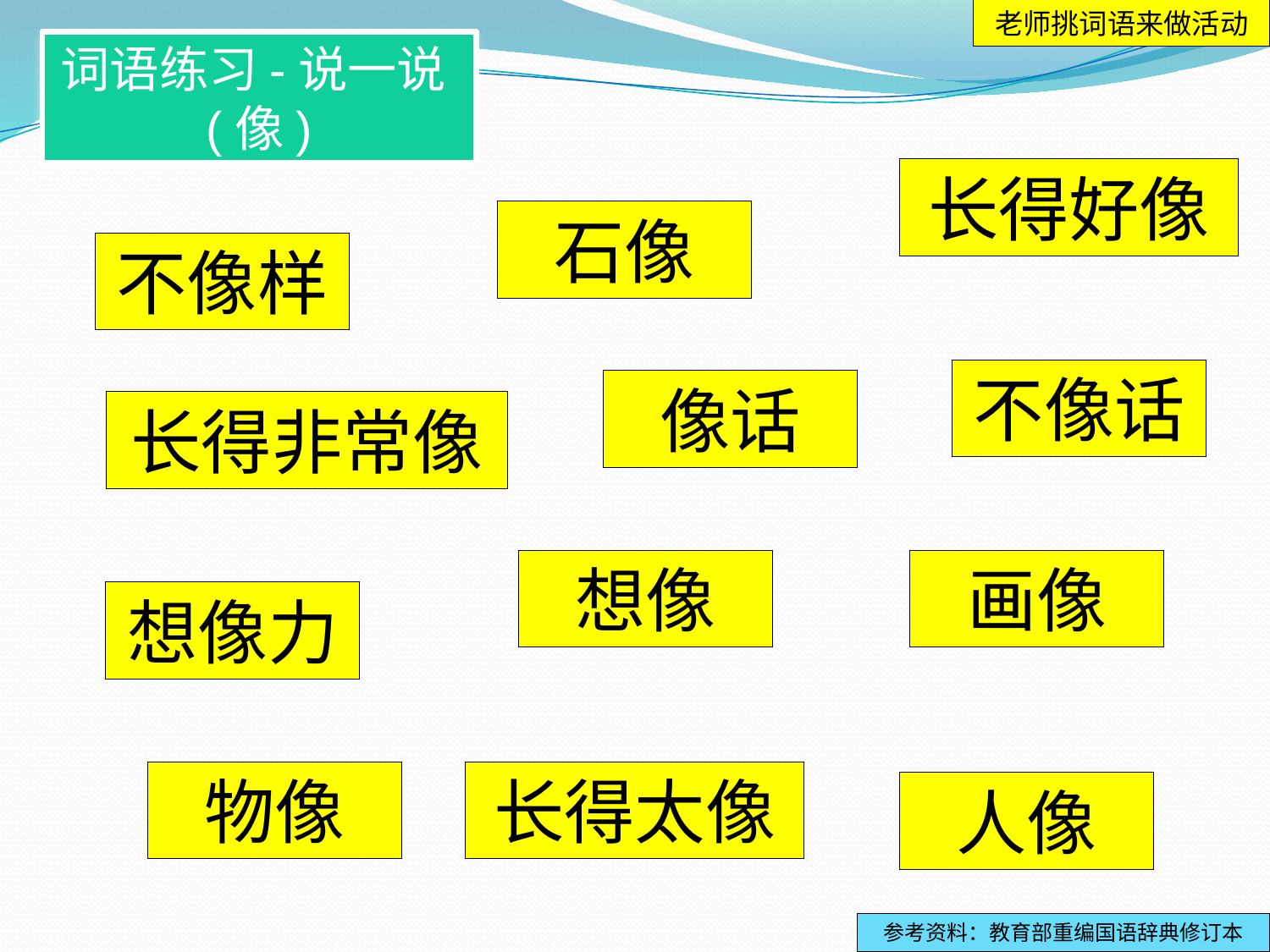

老师挑词语来做活动
词语练习-说一说(像)
长得好像
石像
不像样
不像话
像话
长得非常像
想像
画像
想像力
物像
长得太像
人像
参考资料：教育部重编国语辞典修订本